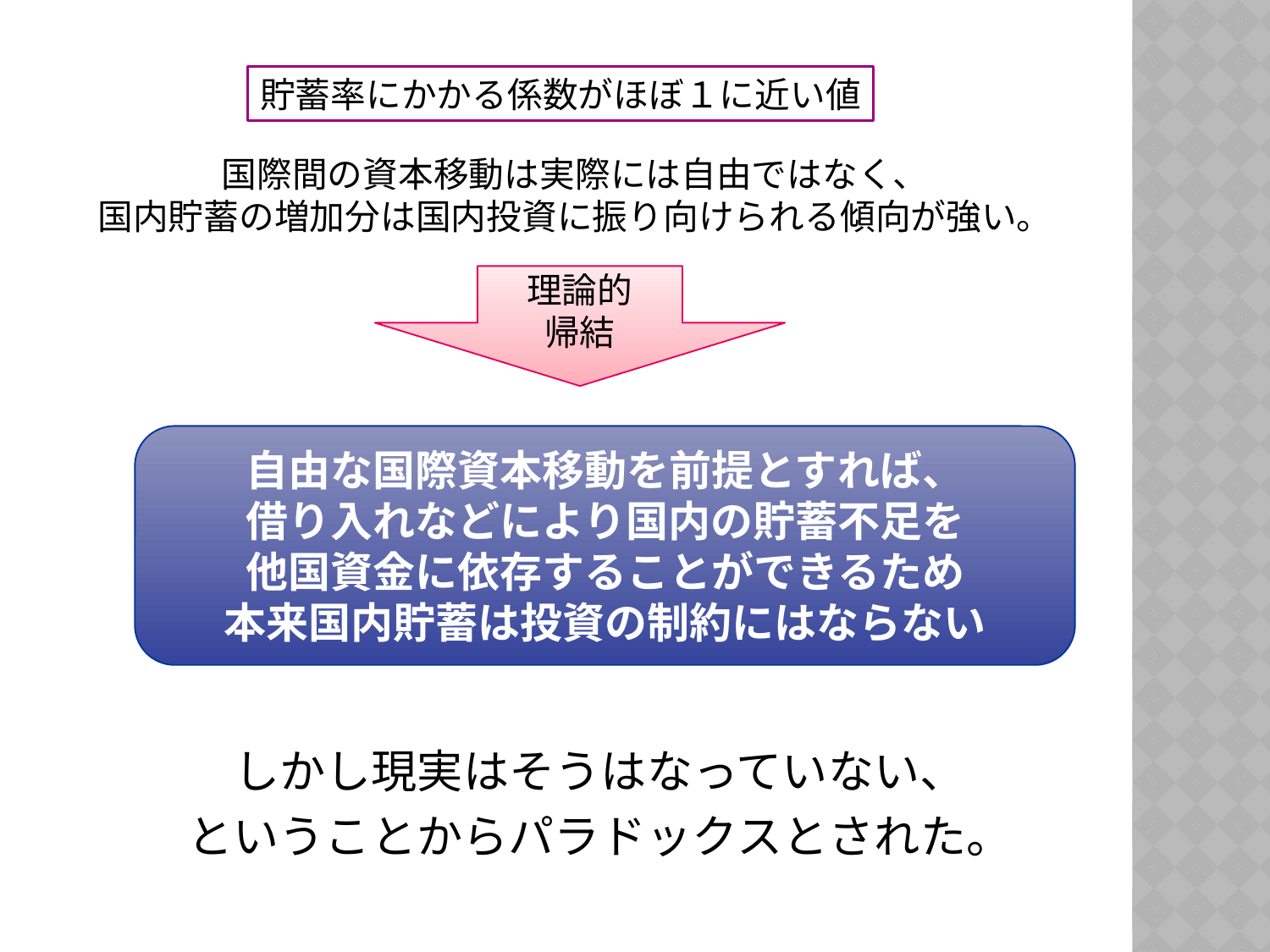

貯蓄率にかかる係数がほぼ１に近い値
国際間の資本移動は実際には自由ではなく、
国内貯蓄の増加分は国内投資に振り向けられる傾向が強い。
理論的
帰結
自由な国際資本移動を前提とすれば、
借り入れなどにより国内の貯蓄不足を
他国資金に依存することができるため
本来国内貯蓄は投資の制約にはならない
しかし現実はそうはなっていない、
ということからパラドックスとされた。